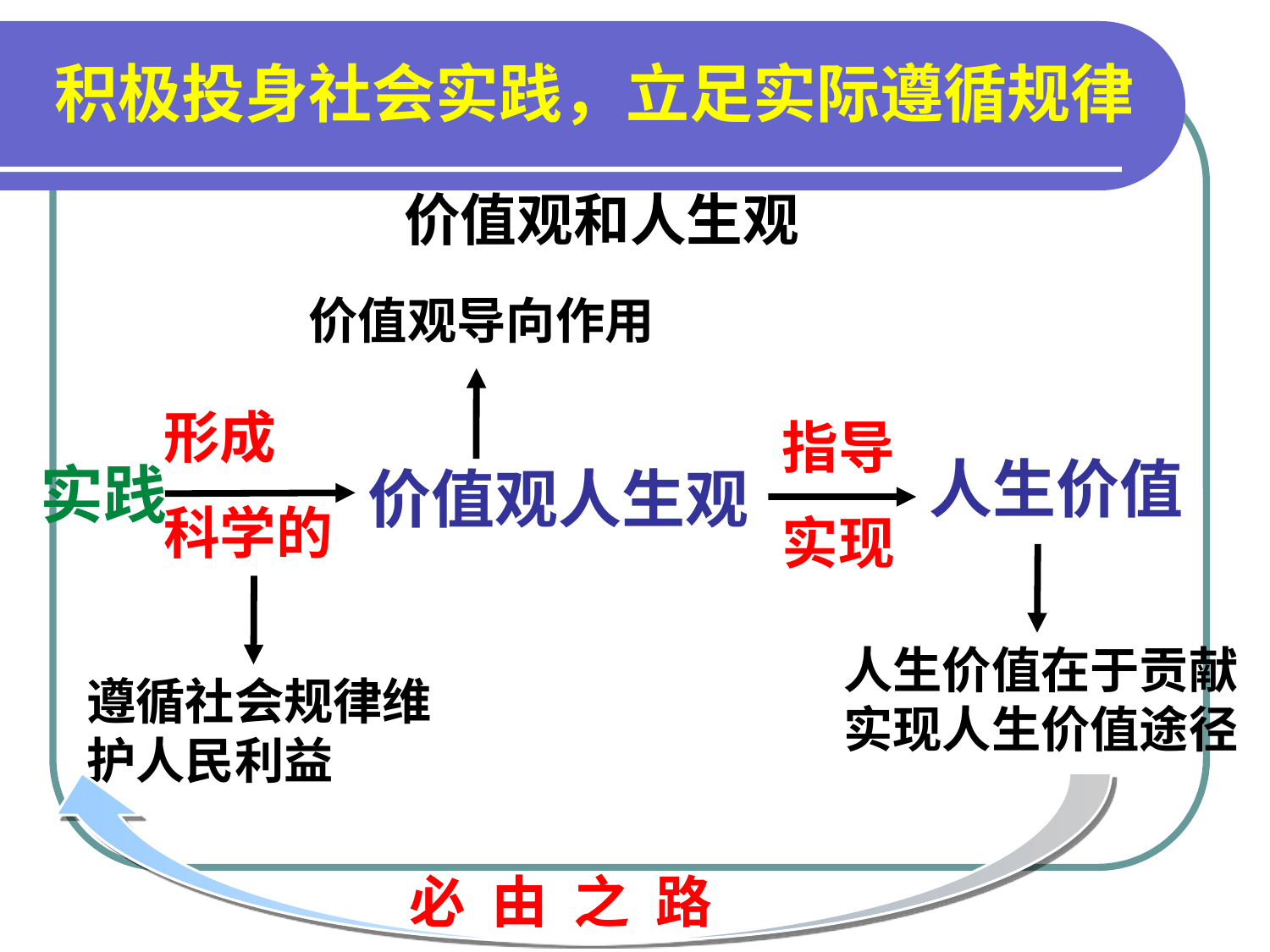

积极投身社会实践，立足实际遵循规律
价值观和人生观
价值观导向作用

人生价值在于贡献
实现人生价值途径

遵循社会规律维护人民利益
形成
科学的
指导
实现
人生价值
实践
价值观人生观

必  由  之  路